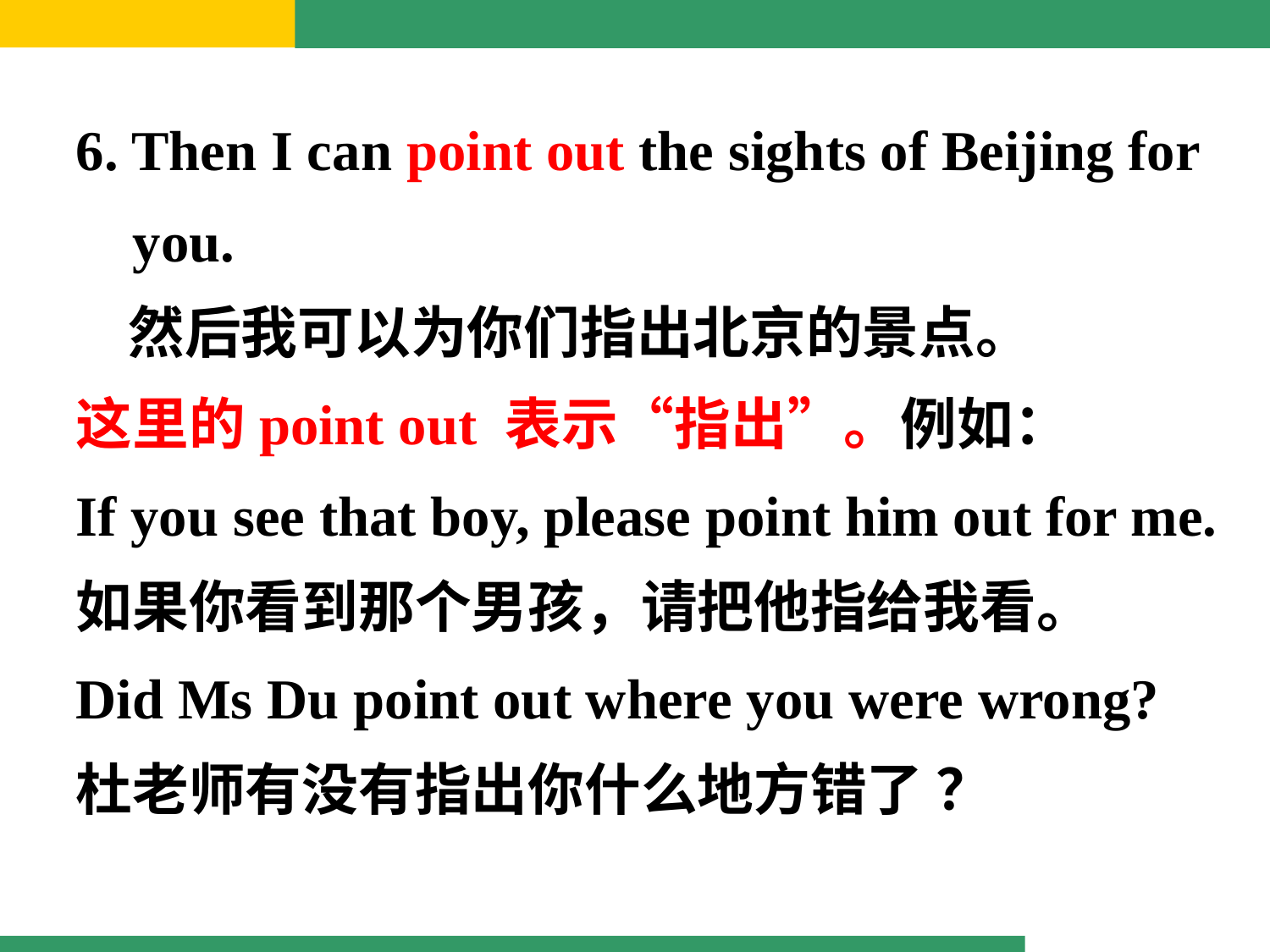

6. Then I can point out the sights of Beijing for
    you.
   然后我可以为你们指出北京的景点。
这里的point out 表示“指出”。例如：
If you see that boy, please point him out for me.
如果你看到那个男孩，请把他指给我看。
Did Ms Du point out where you were wrong?
杜老师有没有指出你什么地方错了 ？